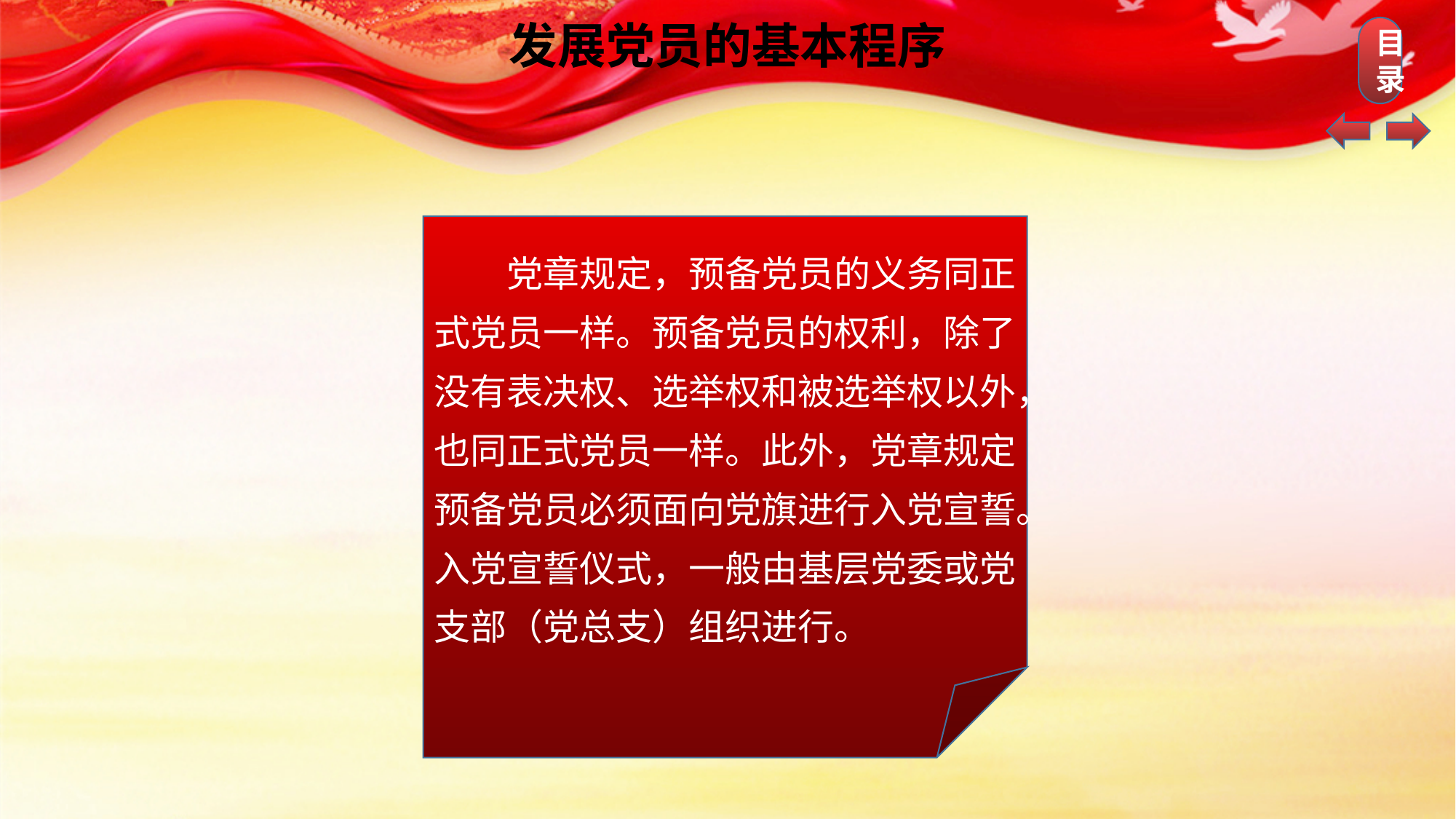

发展党员的基本程序
党章规定，预备党员的义务同正式党员一样。预备党员的权利，除了没有表决权、选举权和被选举权以外，也同正式党员一样。此外，党章规定预备党员必须面向党旗进行入党宣誓。入党宣誓仪式，一般由基层党委或党支部（党总支）组织进行。